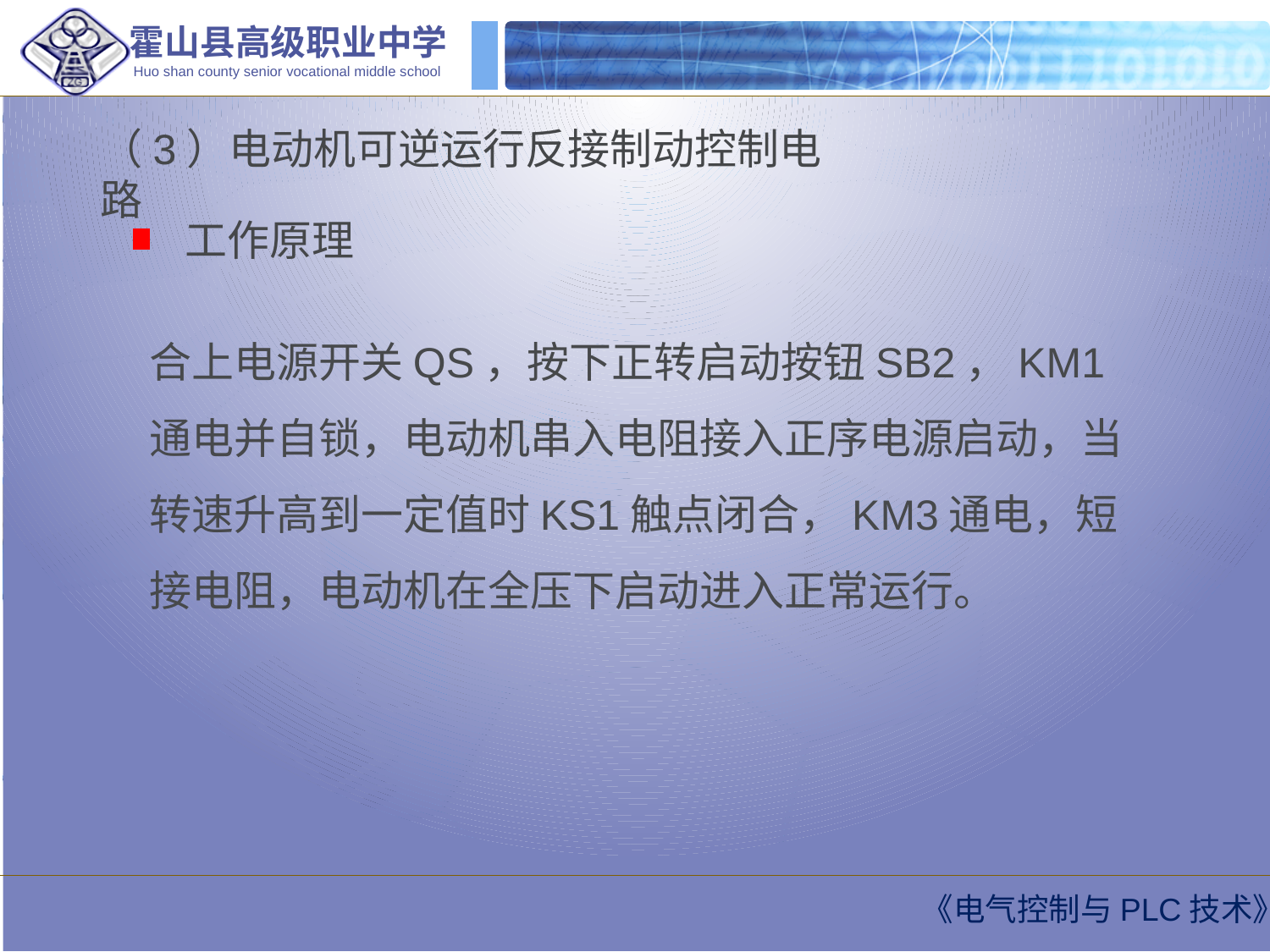

（3）电动机可逆运行反接制动控制电路
工作原理

合上电源开关QS，按下正转启动按钮SB2，KM1通电并自锁，电动机串入电阻接入正序电源启动，当转速升高到一定值时KS1触点闭合，KM3通电，短接电阻，电动机在全压下启动进入正常运行。